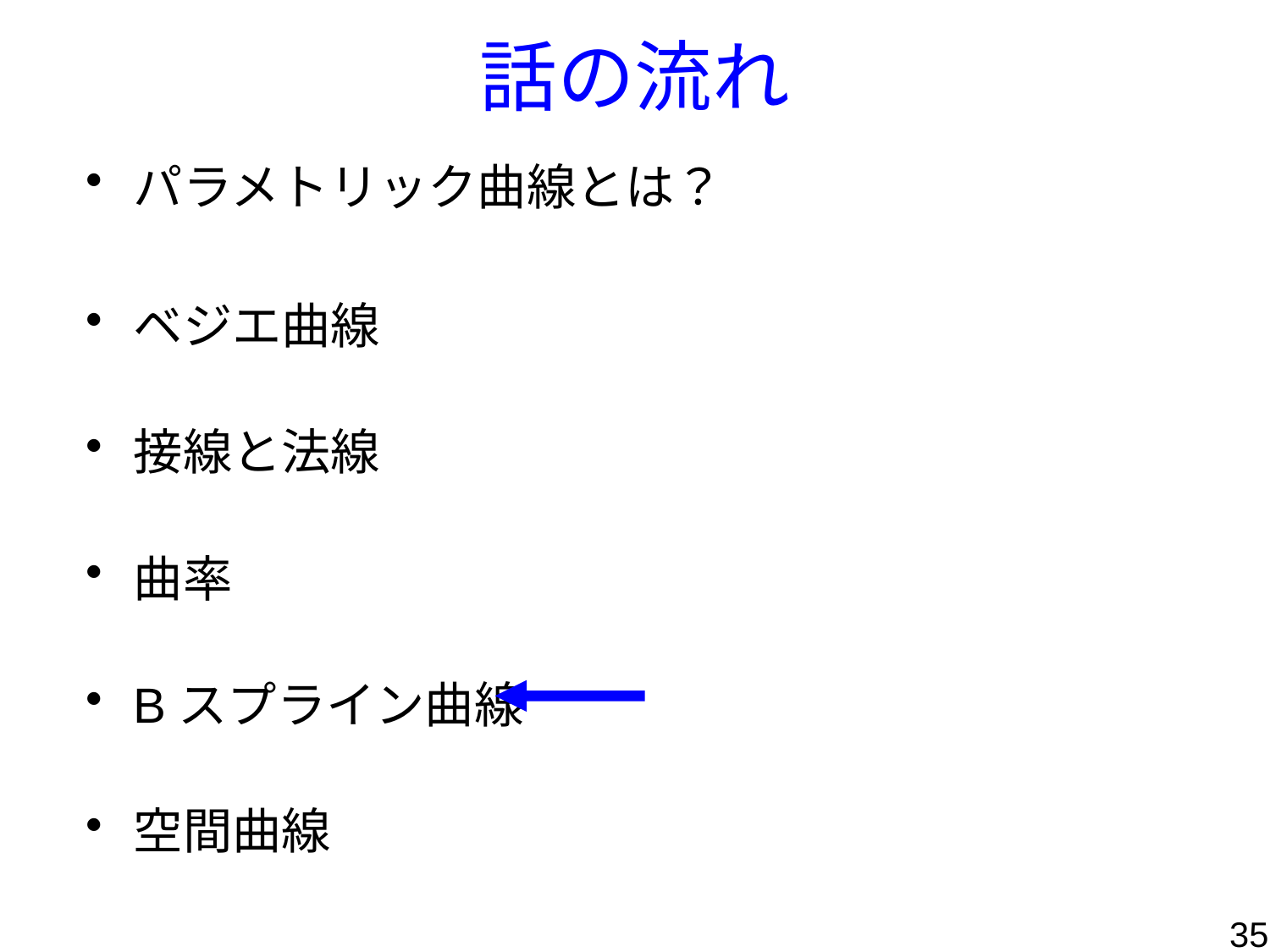

話の流れ
パラメトリック曲線とは？

ベジエ曲線

接線と法線

曲率

Bスプライン曲線

空間曲線

35